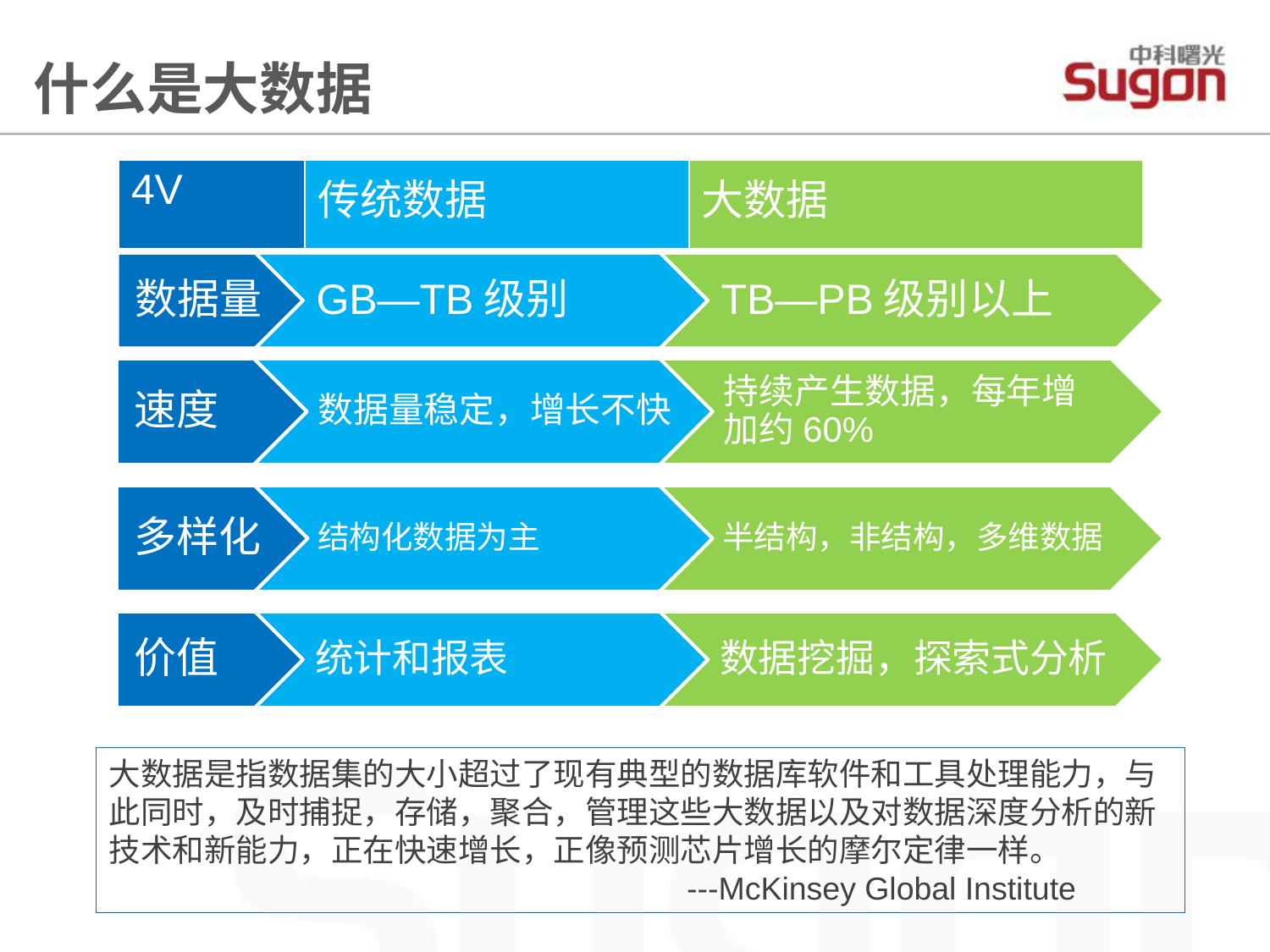

# 什么是大数据
| 4V | 传统数据 | 大数据 |
| --- | --- | --- |
数据量
GB—TB级别
TB—PB级别以上
速度
数据量稳定，增长不快
持续产生数据，每年增加约60%
多样化
结构化数据为主
半结构，非结构，多维数据
价值
统计和报表
数据挖掘，探索式分析
大数据是指数据集的大小超过了现有典型的数据库软件和工具处理能力，与此同时，及时捕捉，存储，聚合，管理这些大数据以及对数据深度分析的新技术和新能力，正在快速增长，正像预测芯片增长的摩尔定律一样。
                                                                 ---McKinsey Global Institute